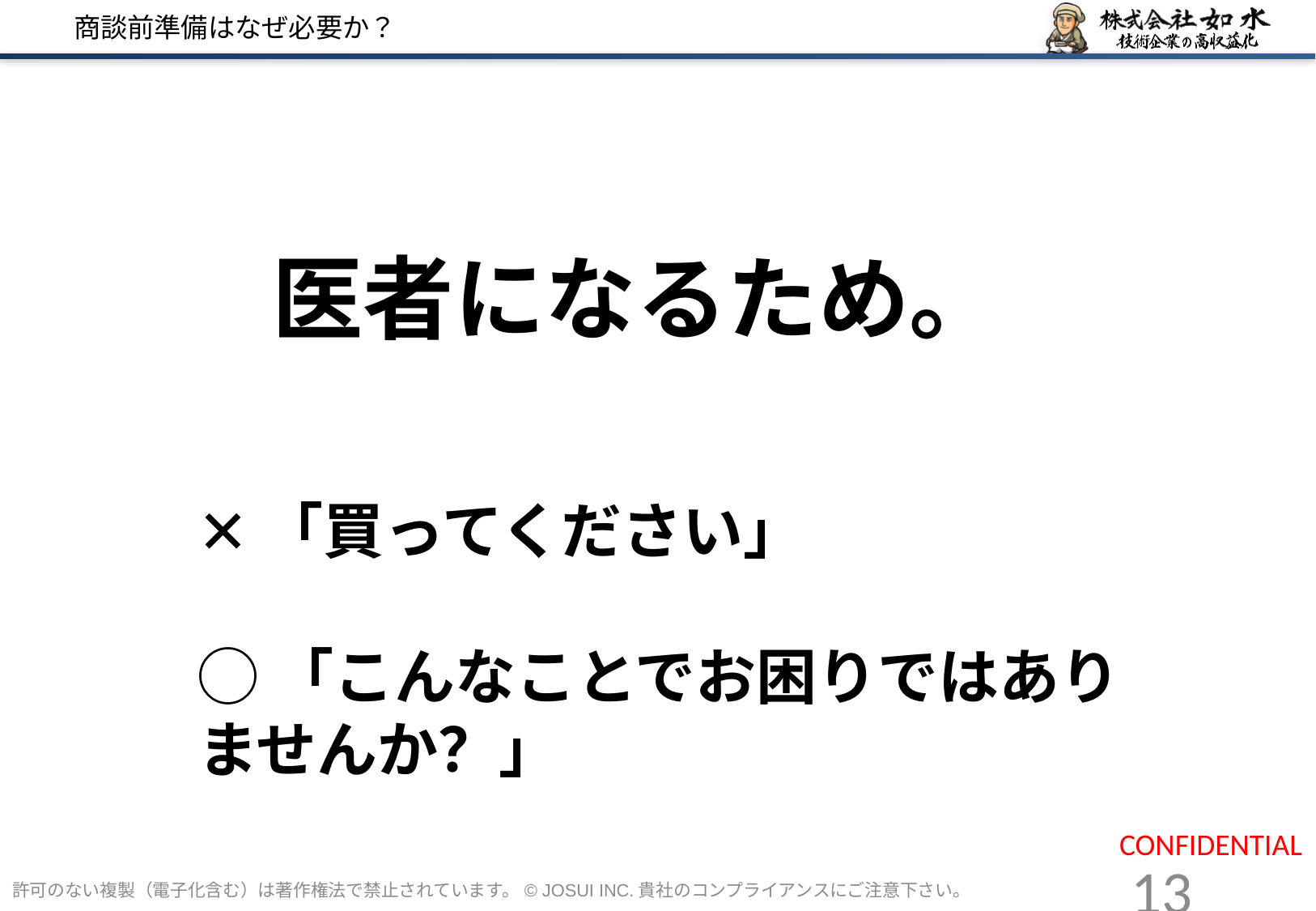

# 商談前準備はなぜ必要か？
医者になるため。
✕「買ってください」

◯「こんなことでお困りではありませんか？」
許可のない複製（電子化含む）は著作権法で禁止されています。© JOSUI INC.貴社のコンプライアンスにご注意下さい。
13